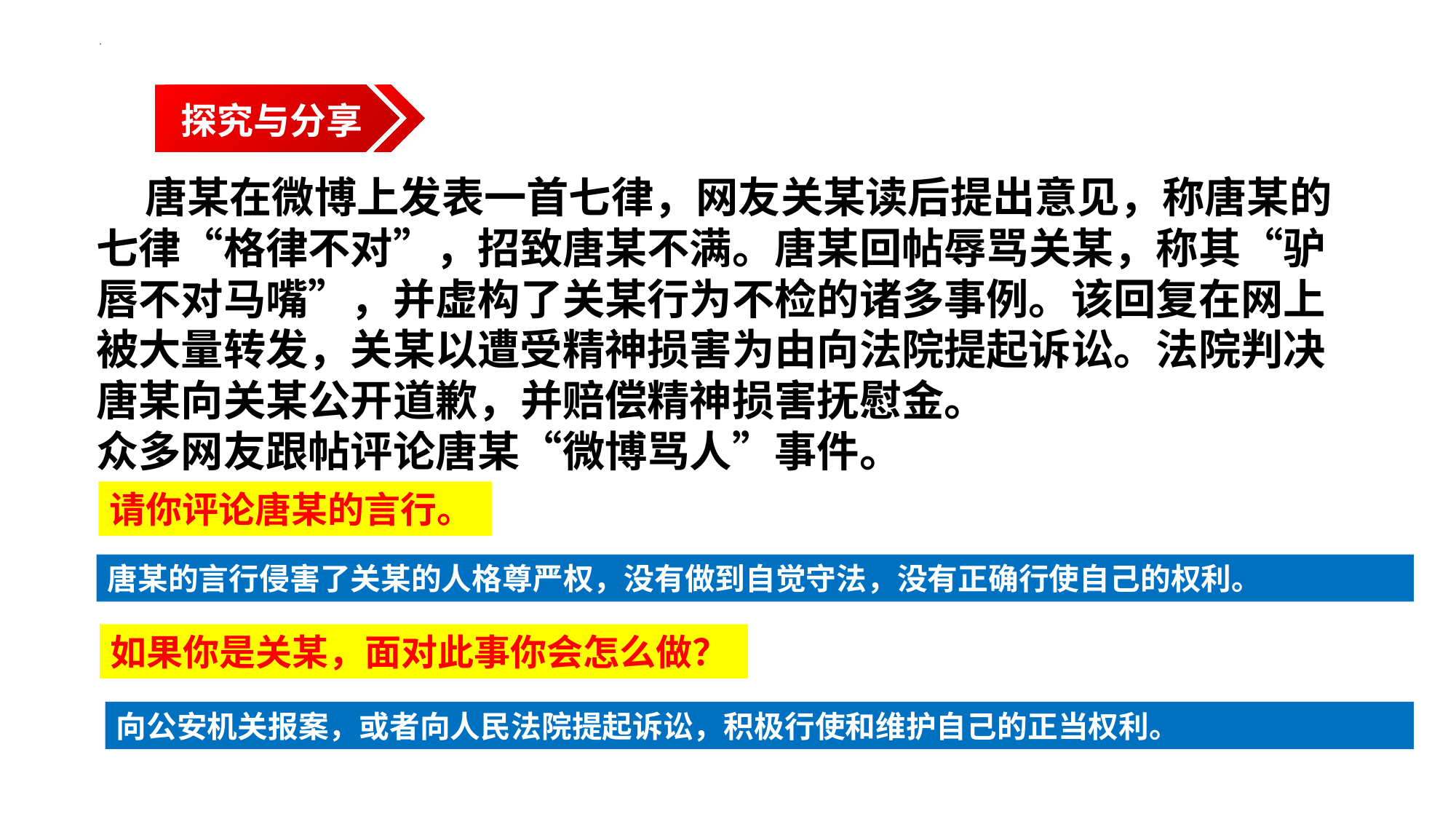

新知讲解

探究与分享
    唐某在微博上发表一首七律，网友关某读后提出意见，称唐某的七律“格律不对”，招致唐某不满。唐某回帖辱骂关某，称其“驴唇不对马嘴”，并虚构了关某行为不检的诸多事例。该回复在网上被大量转发，关某以遭受精神损害为由向法院提起诉讼。法院判决唐某向关某公开道歉，并赔偿精神损害抚慰金。
众多网友跟帖评论唐某“微博骂人”事件。
请你评论唐某的言行。
唐某的言行侵害了关某的人格尊严权，没有做到自觉守法，没有正确行使自己的权利。
如果你是关某，面对此事你会怎么做？
向公安机关报案，或者向人民法院提起诉讼，积极行使和维护自己的正当权利。